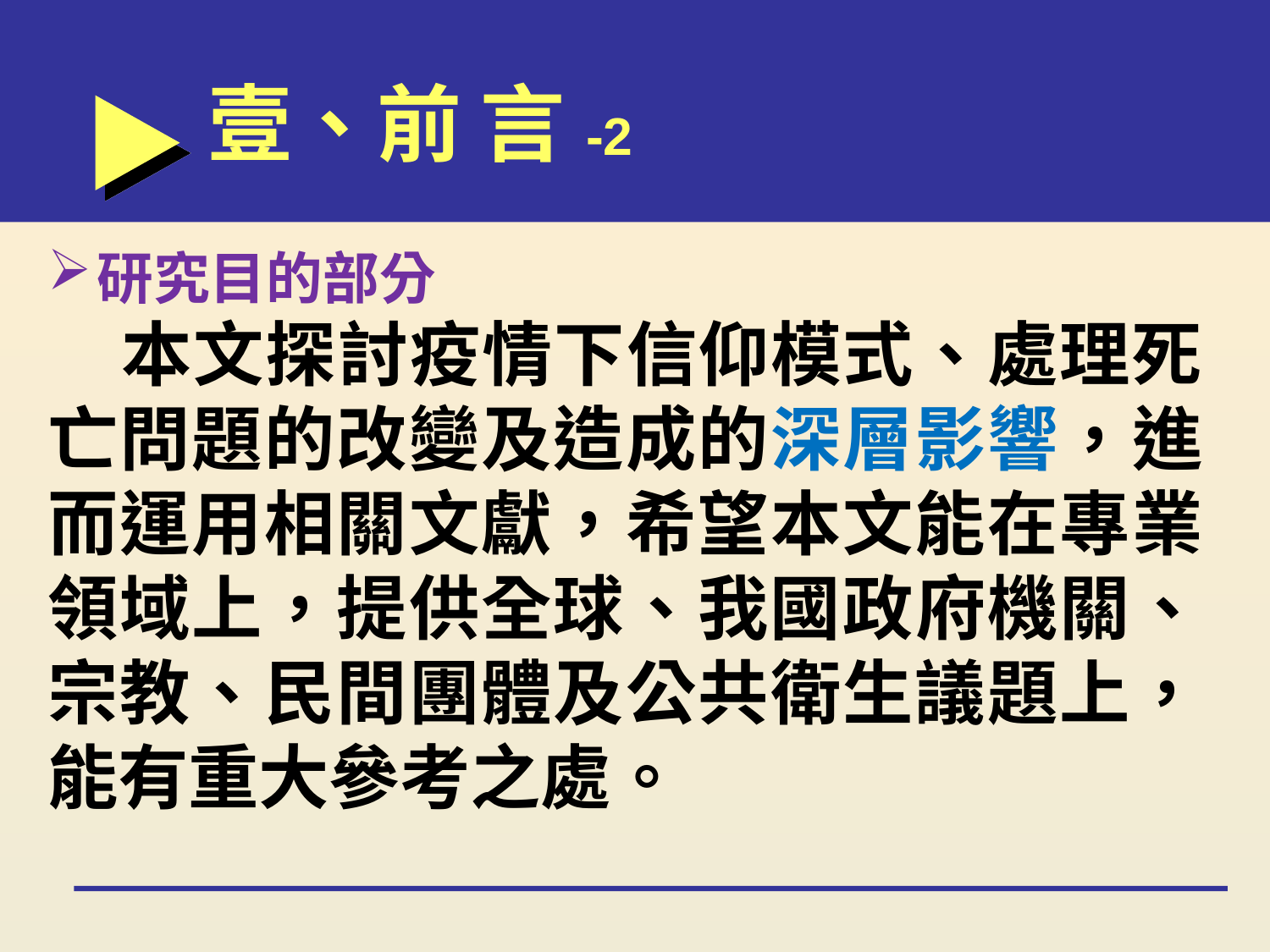

壹、前 言-2
研究目的部分
    本文探討疫情下信仰模式、處理死亡問題的改變及造成的深層影響，進而運用相關文獻，希望本文能在專業領域上，提供全球、我國政府機關、宗教、民間團體及公共衛生議題上，能有重大參考之處。